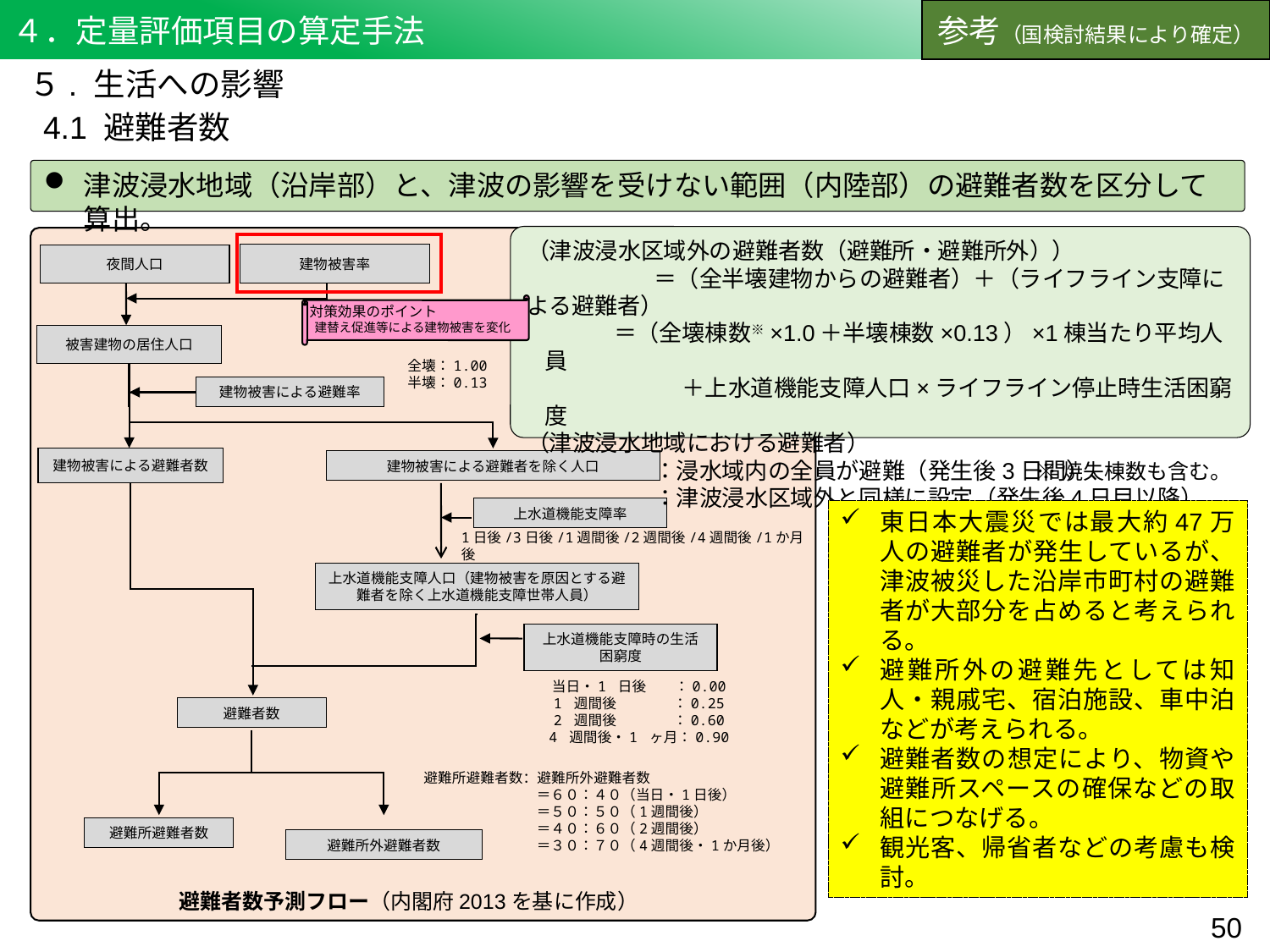

４．定量評価項目の算定手法
参考（国検討結果により確定）
５. 生活への影響
4.1 避難者数
津波浸水地域（沿岸部）と、津波の影響を受けない範囲（内陸部）の避難者数を区分して算出。
（津波浸水区域外の避難者数（避難所・避難所外））
	＝（全半壊建物からの避難者）＋（ライフライン支障による避難者）
　　　＝（全壊棟数※×1.0＋半壊棟数×0.13）×1棟当たり平均人員
　　　　　　＋上水道機能支障人口×ライフライン停止時生活困窮度
（津波浸水地域における避難者）
	：浸水域内の全員が避難（発生後3日間）、
	：津波浸水区域外と同様に設定（発生後4日目以降）

建物被害率
夜間人口

被害建物の居住人口
全壊：1.00
半壊：0.13
建物被害による避難率

建物被害による避難者数
建物被害による避難者を除く人口

上水道機能支障率

1日後/3日後/1週間後/2週間後/4週間後/1か月後
上水道機能支障人口（建物被害を原因とする避難者を除く上水道機能支障世帯人員）

上水道機能支障時の生活困窮度

当日・1 日後　　：0.00
1 週間後　　　　：0.25
2 週間後　　　　：0.60
4 週間後・1 ヶ月：0.90
避難者数

避難所避難者数：避難所外避難者数
＝６０：４０（当日・1日後）
＝５０：５０（1週間後）
＝４０：６０（2週間後）
＝３０：７０（4週間後・1か月後）
避難所避難者数
避難所外避難者数

対策効果のポイント
建替え促進等による建物被害を変化
※焼失棟数も含む。
東日本大震災では最大約47万人の避難者が発生しているが、津波被災した沿岸市町村の避難者が大部分を占めると考えられる。
避難所外の避難先としては知人・親戚宅、宿泊施設、車中泊などが考えられる。
避難者数の想定により、物資や避難所スペースの確保などの取組につなげる。
観光客、帰省者などの考慮も検討。
避難者数予測フロー（内閣府2013を基に作成）
50